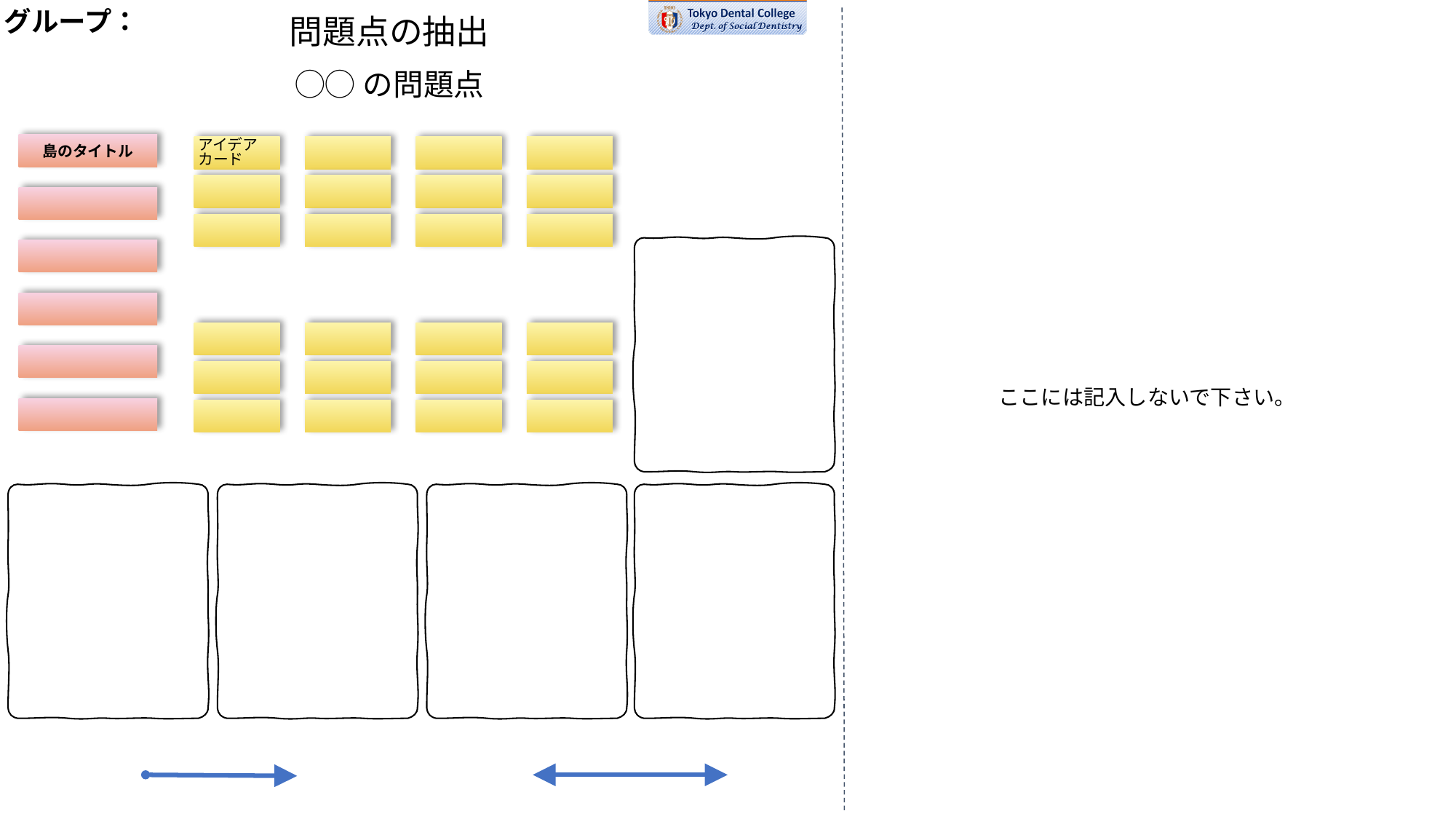

グループ：
問題点の抽出
◯◯の問題点
島のタイトル
アイデアカード

ここには記入しないで下さい。